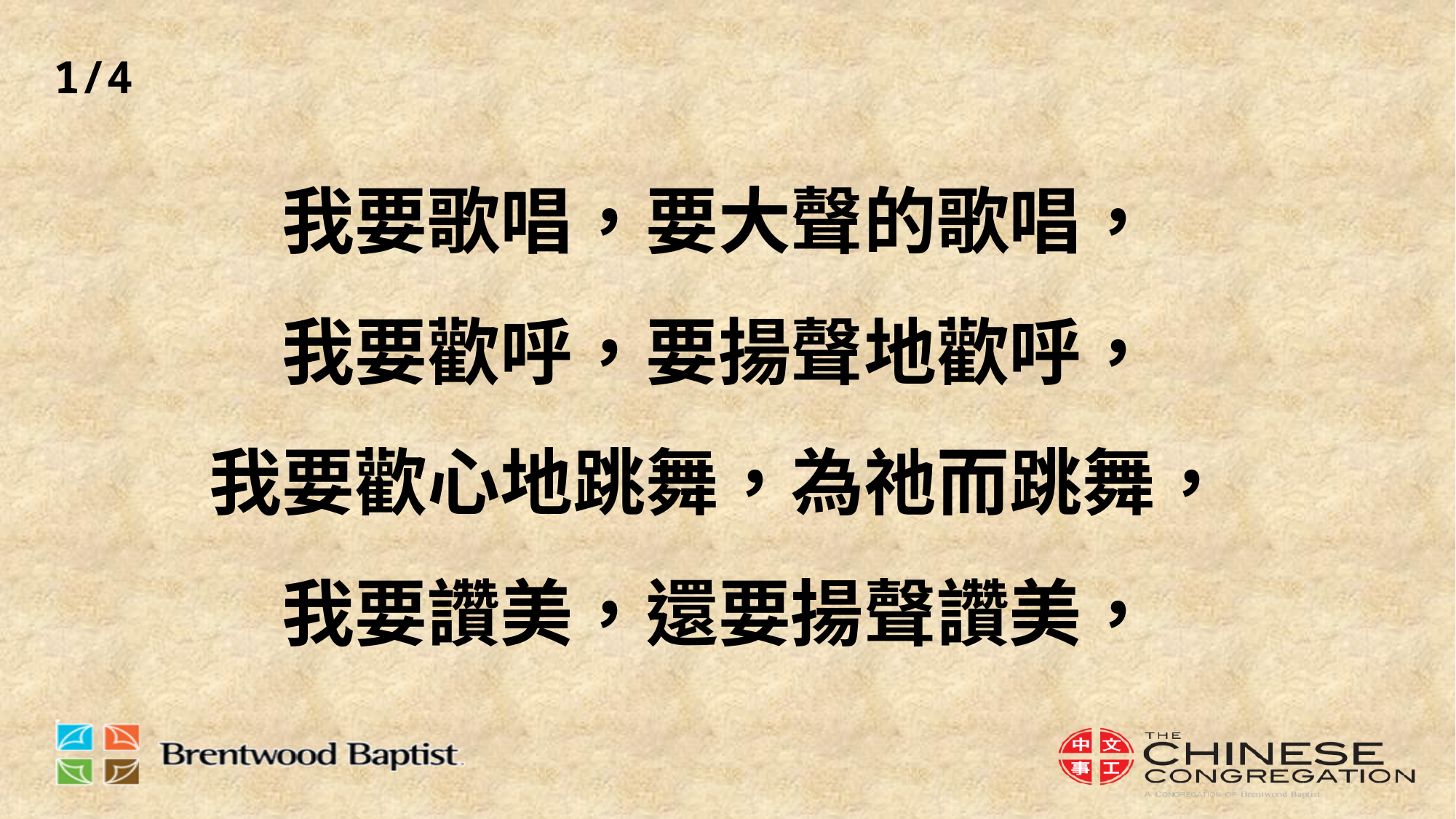

1/4
# 我要歌唱，要大聲的歌唱， 我要歡呼，要揚聲地歡呼， 我要歡心地跳舞，為祂而跳舞，我要讚美，還要揚聲讚美，